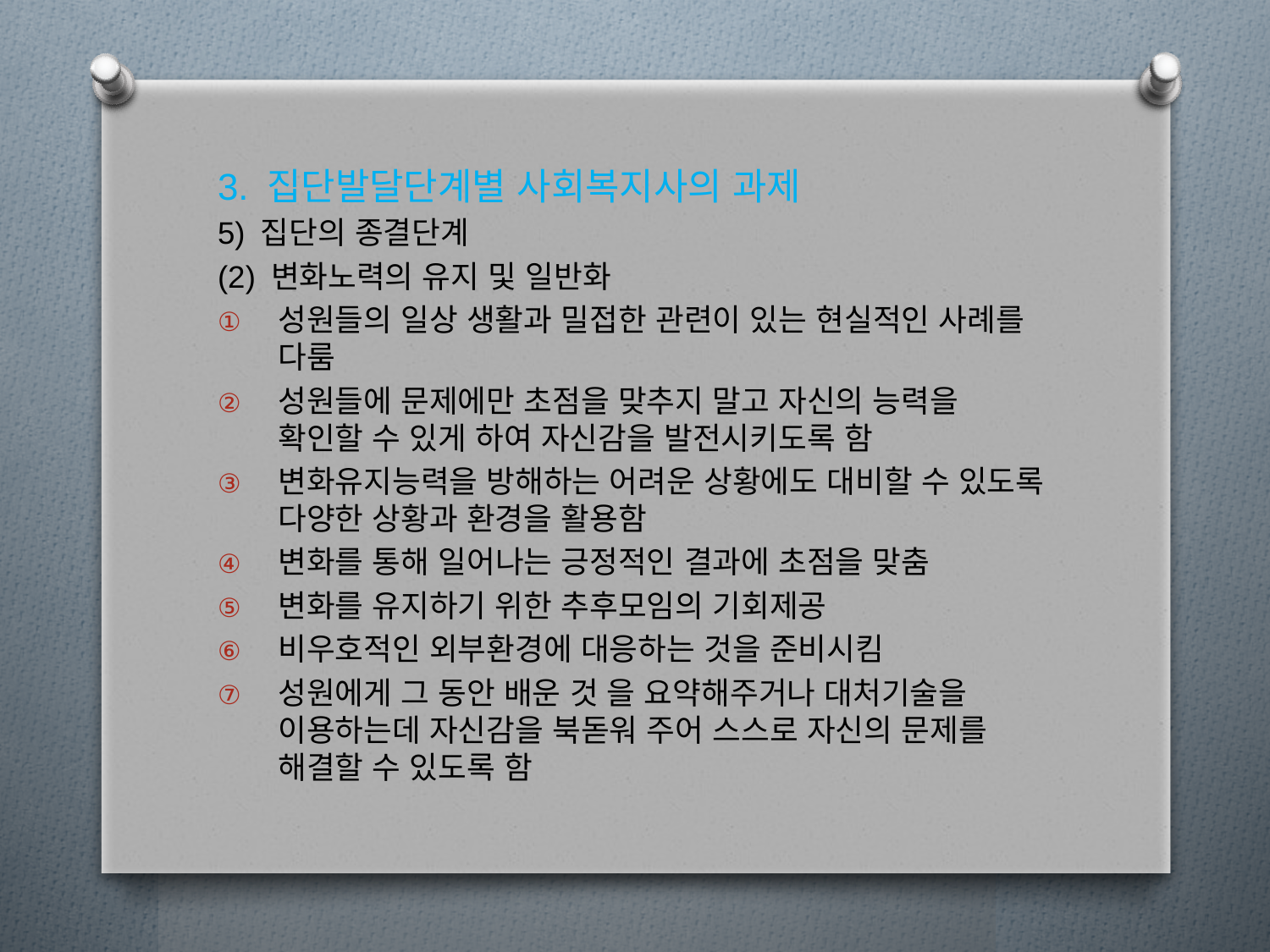

3. 집단발달단계별 사회복지사의 과제
5) 집단의 종결단계
(2) 변화노력의 유지 및 일반화
성원들의 일상 생활과 밀접한 관련이 있는 현실적인 사례를 다룸
성원들에 문제에만 초점을 맞추지 말고 자신의 능력을 확인할 수 있게 하여 자신감을 발전시키도록 함
변화유지능력을 방해하는 어려운 상황에도 대비할 수 있도록 다양한 상황과 환경을 활용함
변화를 통해 일어나는 긍정적인 결과에 초점을 맞춤
변화를 유지하기 위한 추후모임의 기회제공
비우호적인 외부환경에 대응하는 것을 준비시킴
성원에게 그 동안 배운 것 을 요약해주거나 대처기술을 이용하는데 자신감을 북돋워 주어 스스로 자신의 문제를 해결할 수 있도록 함